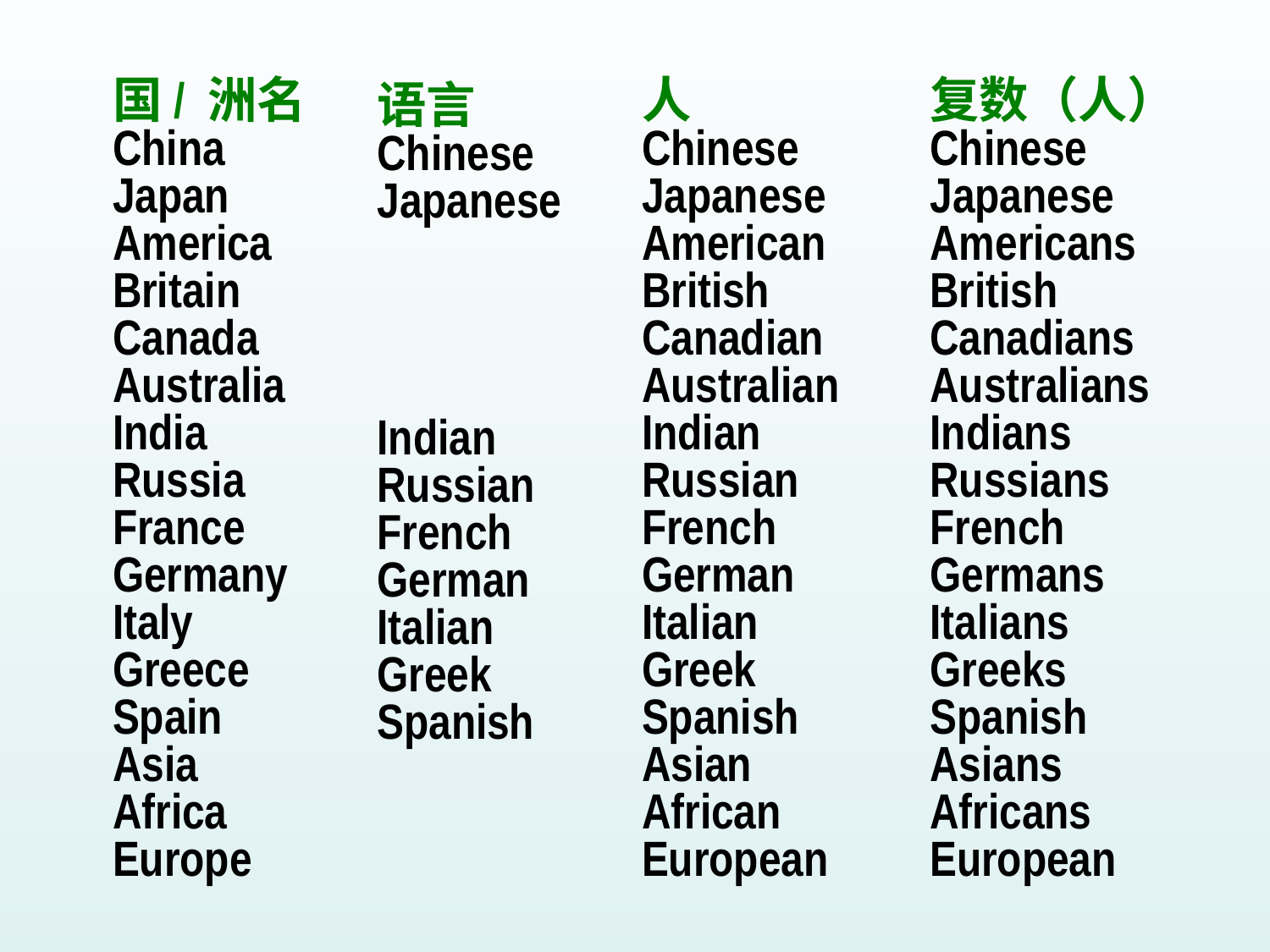

国/ 洲名
China
Japan
America
Britain
Canada
Australia
India
Russia
France
Germany
Italy
Greece
Spain
Asia
Africa
Europe
人
Chinese
Japanese
American
British
Canadian
Australian
Indian
Russian
French
German
Italian
Greek
Spanish
Asian
African
European
复数（人）
Chinese
Japanese
Americans
British
Canadians
Australians
Indians
Russians
French
Germans
Italians
Greeks
Spanish
Asians
Africans
European
语言
Chinese
Japanese

Indian
Russian
French
German
Italian
Greek
Spanish